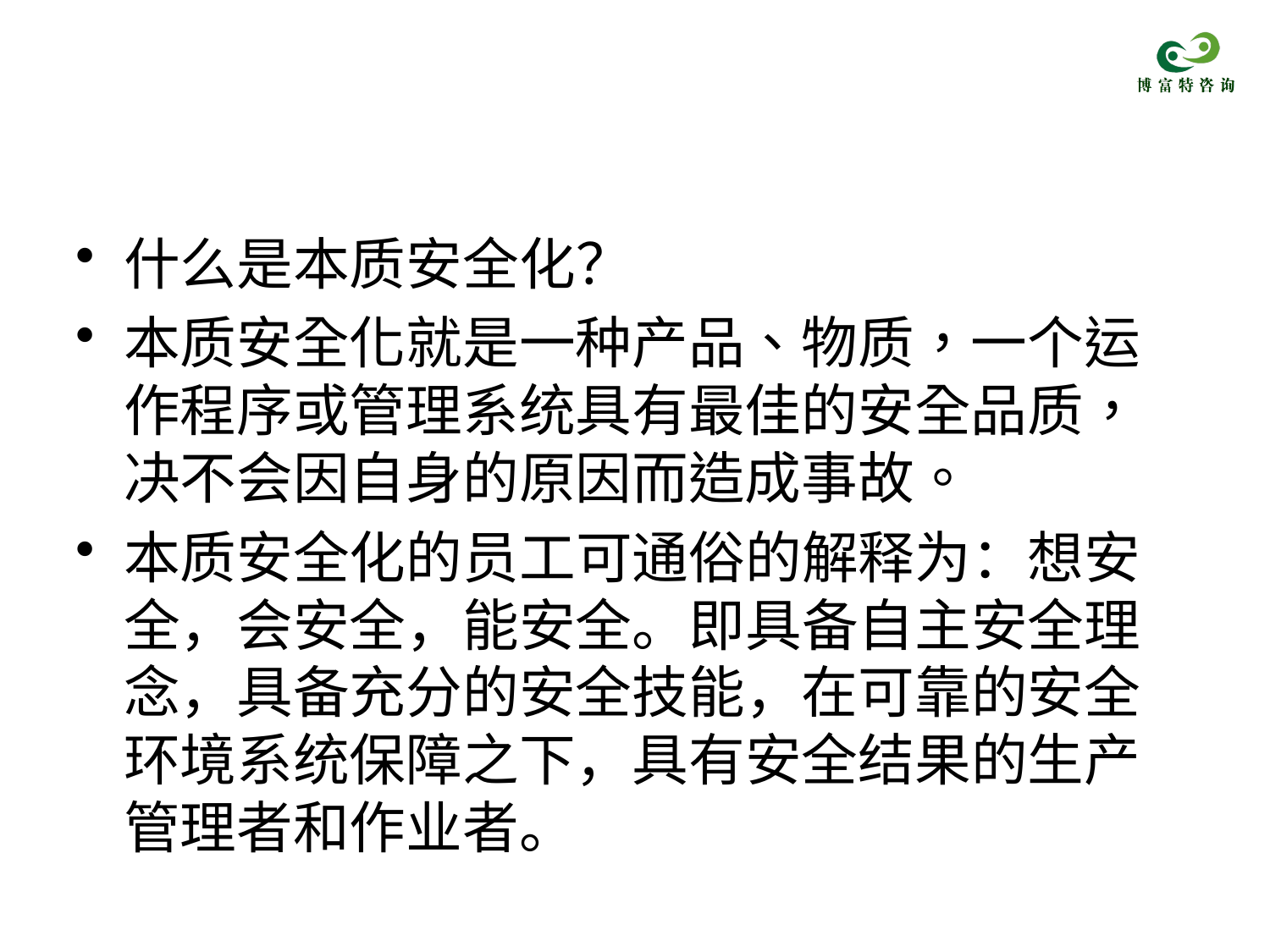

#
什么是本质安全化？
本质安全化就是一种产品、物质，一个运作程序或管理系统具有最佳的安全品质，决不会因自身的原因而造成事故。
本质安全化的员工可通俗的解释为：想安全，会安全，能安全。即具备自主安全理念，具备充分的安全技能，在可靠的安全环境系统保障之下，具有安全结果的生产管理者和作业者。